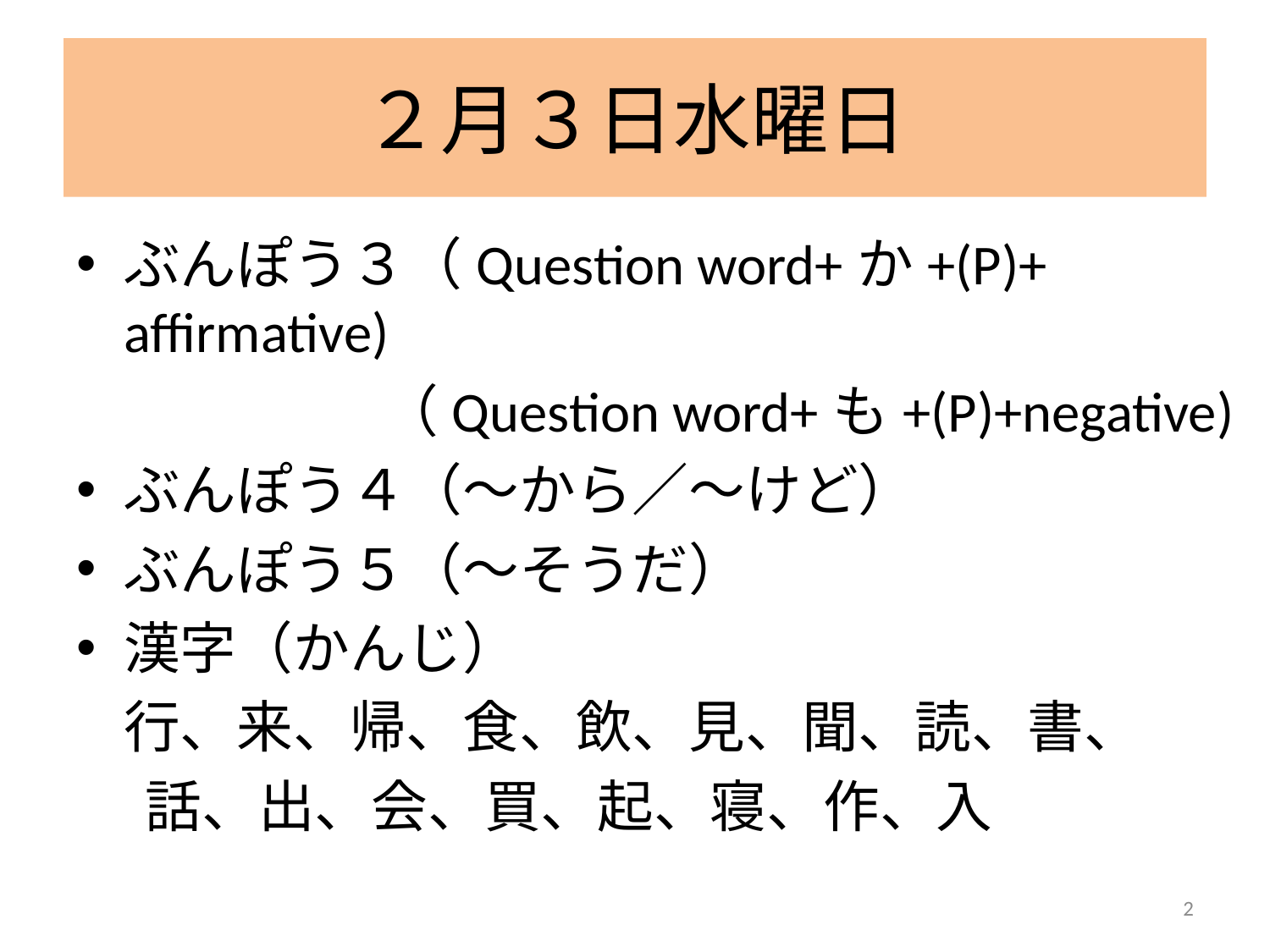

# ２月３日水曜日
ぶんぽう３（Question word+か+(P)+ affirmative)
                       （Question word+も+(P)+negative)
ぶんぽう４（～から／～けど）
ぶんぽう５（～そうだ）
漢字（かんじ）
	行、来、帰、食、飲、見、聞、読、書、
　 話、出、会、買、起、寝、作、入

2